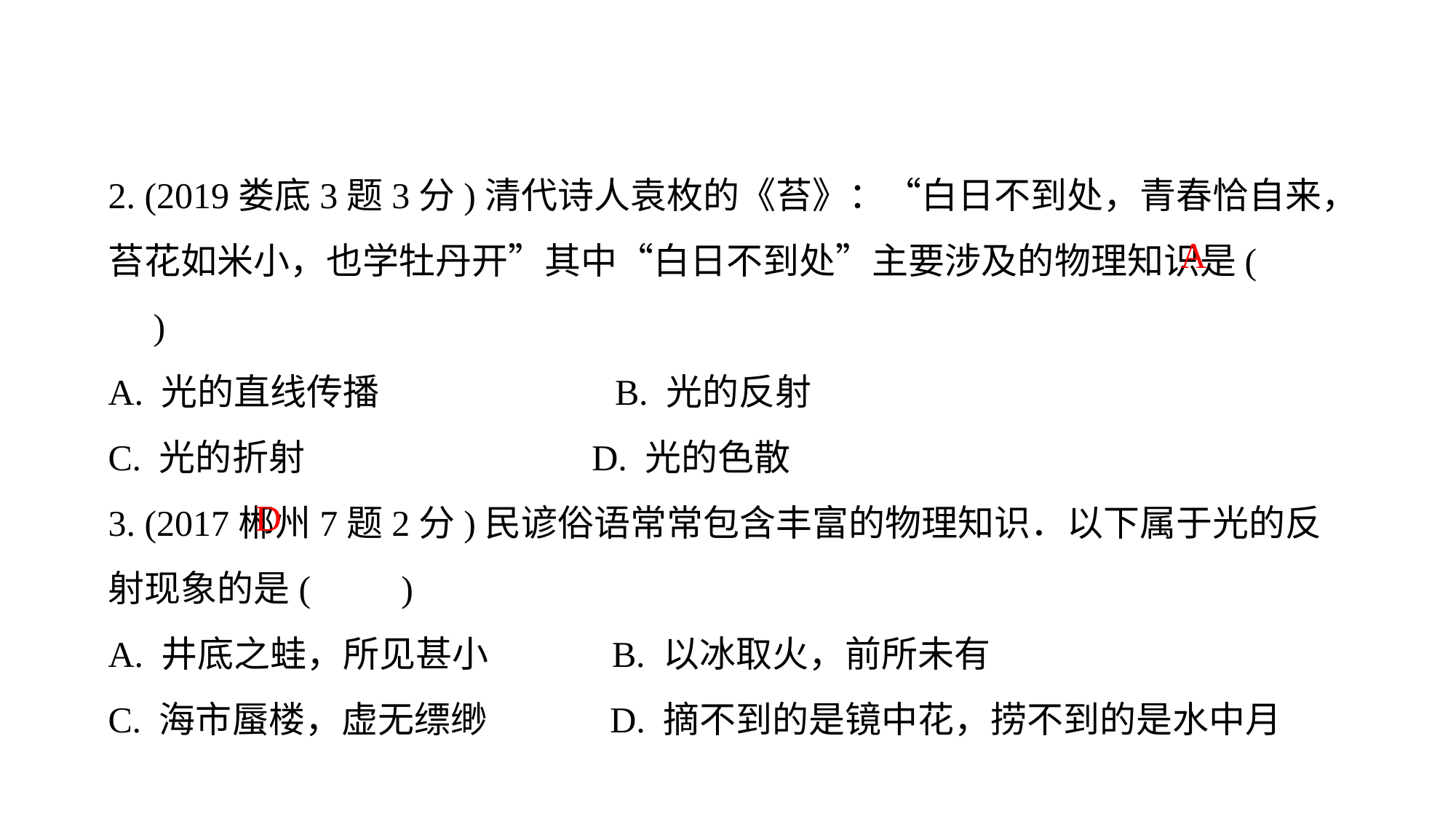

2. (2019娄底3题3分)清代诗人袁枚的《苔》：“白日不到处，青春恰自来，苔花如米小，也学牡丹开”其中“白日不到处”主要涉及的物理知识是(　　)
A. 光的直线传播　　　　　　 B. 光的反射
C. 光的折射                                  D. 光的色散
3. (2017郴州7题2分)民谚俗语常常包含丰富的物理知识．以下属于光的反射现象的是(　　)
A. 井底之蛙，所见甚小              B. 以冰取火，前所未有
C. 海市蜃楼，虚无缥缈              D. 摘不到的是镜中花，捞不到的是水中月
A
D